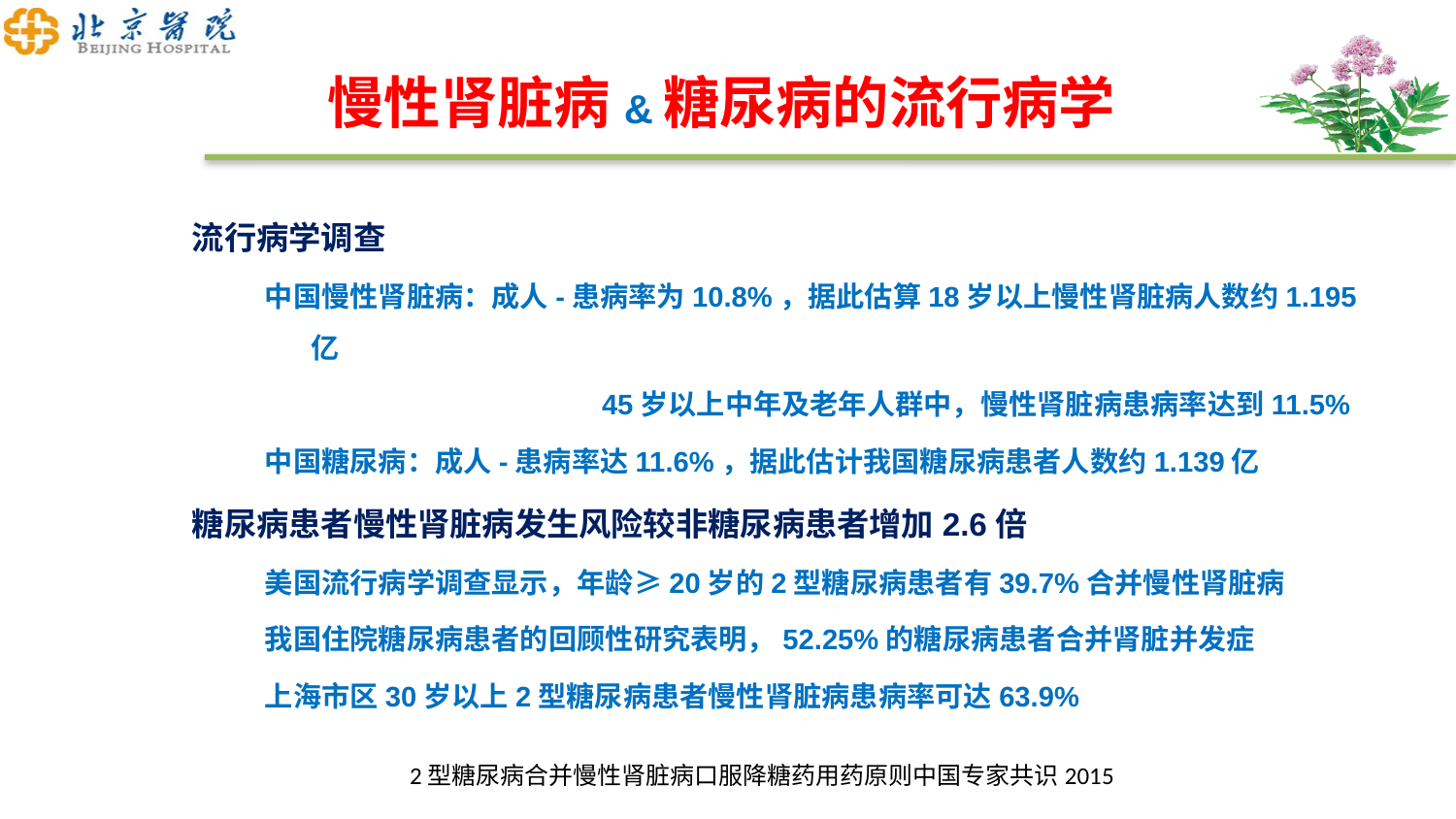

# 慢性肾脏病&糖尿病的流行病学
流行病学调查
中国慢性肾脏病：成人-患病率为10.8%，据此估算18岁以上慢性肾脏病人数约1.195亿
			45岁以上中年及老年人群中，慢性肾脏病患病率达到11.5%
中国糖尿病：成人-患病率达11.6%，据此估计我国糖尿病患者人数约1.139亿
糖尿病患者慢性肾脏病发生风险较非糖尿病患者增加2.6倍
美国流行病学调查显示，年龄≥20岁的2型糖尿病患者有39.7%合并慢性肾脏病
我国住院糖尿病患者的回顾性研究表明，52.25%的糖尿病患者合并肾脏并发症
上海市区30岁以上2型糖尿病患者慢性肾脏病患病率可达63.9%

2型糖尿病合并慢性肾脏病口服降糖药用药原则中国专家共识2015